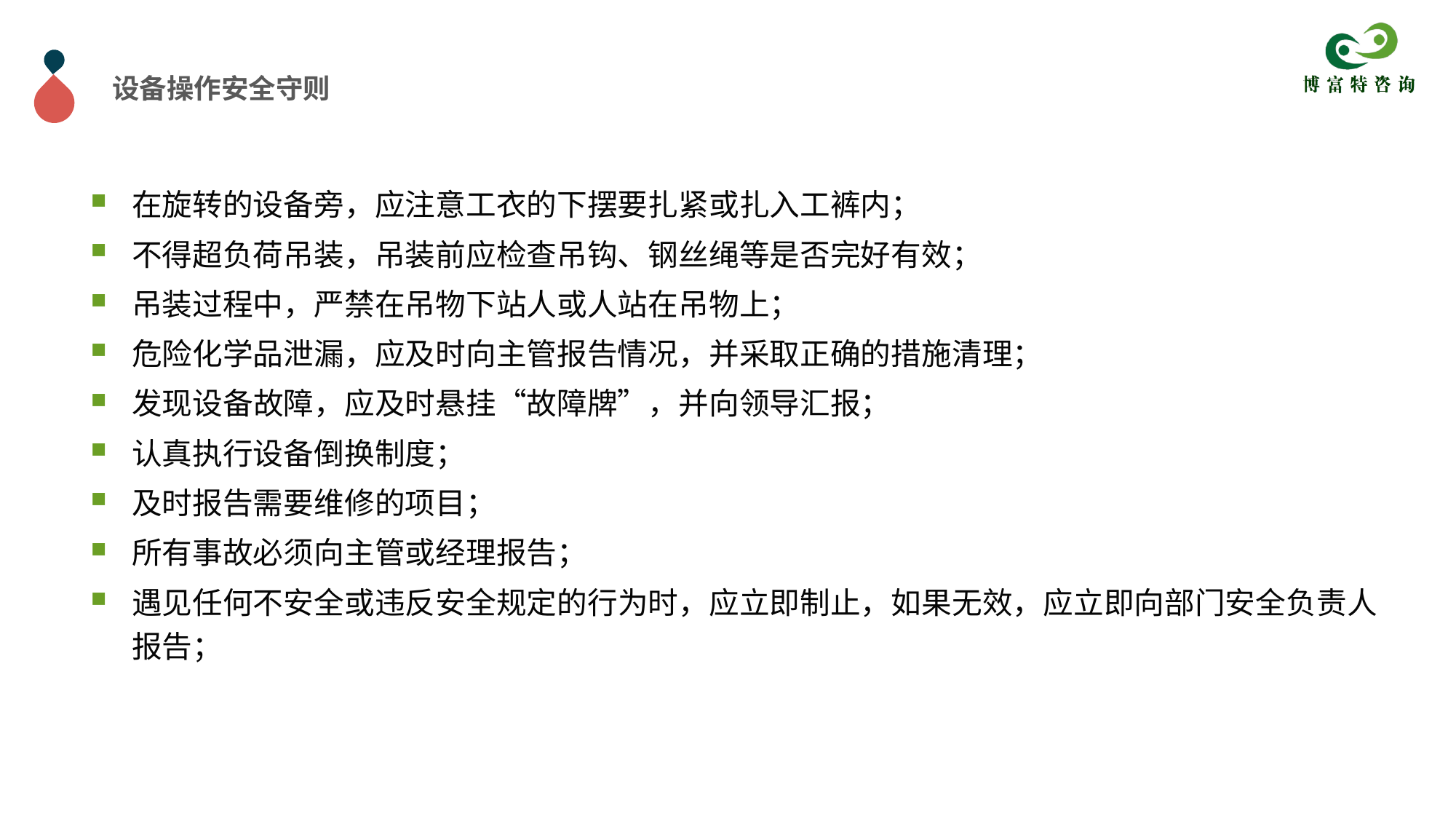

设备操作安全守则
在旋转的设备旁，应注意工衣的下摆要扎紧或扎入工裤内；
不得超负荷吊装，吊装前应检查吊钩、钢丝绳等是否完好有效；
吊装过程中，严禁在吊物下站人或人站在吊物上；
危险化学品泄漏，应及时向主管报告情况，并采取正确的措施清理；
发现设备故障，应及时悬挂“故障牌”，并向领导汇报；
认真执行设备倒换制度；
及时报告需要维修的项目；
所有事故必须向主管或经理报告；
遇见任何不安全或违反安全规定的行为时，应立即制止，如果无效，应立即向部门安全负责人报告；